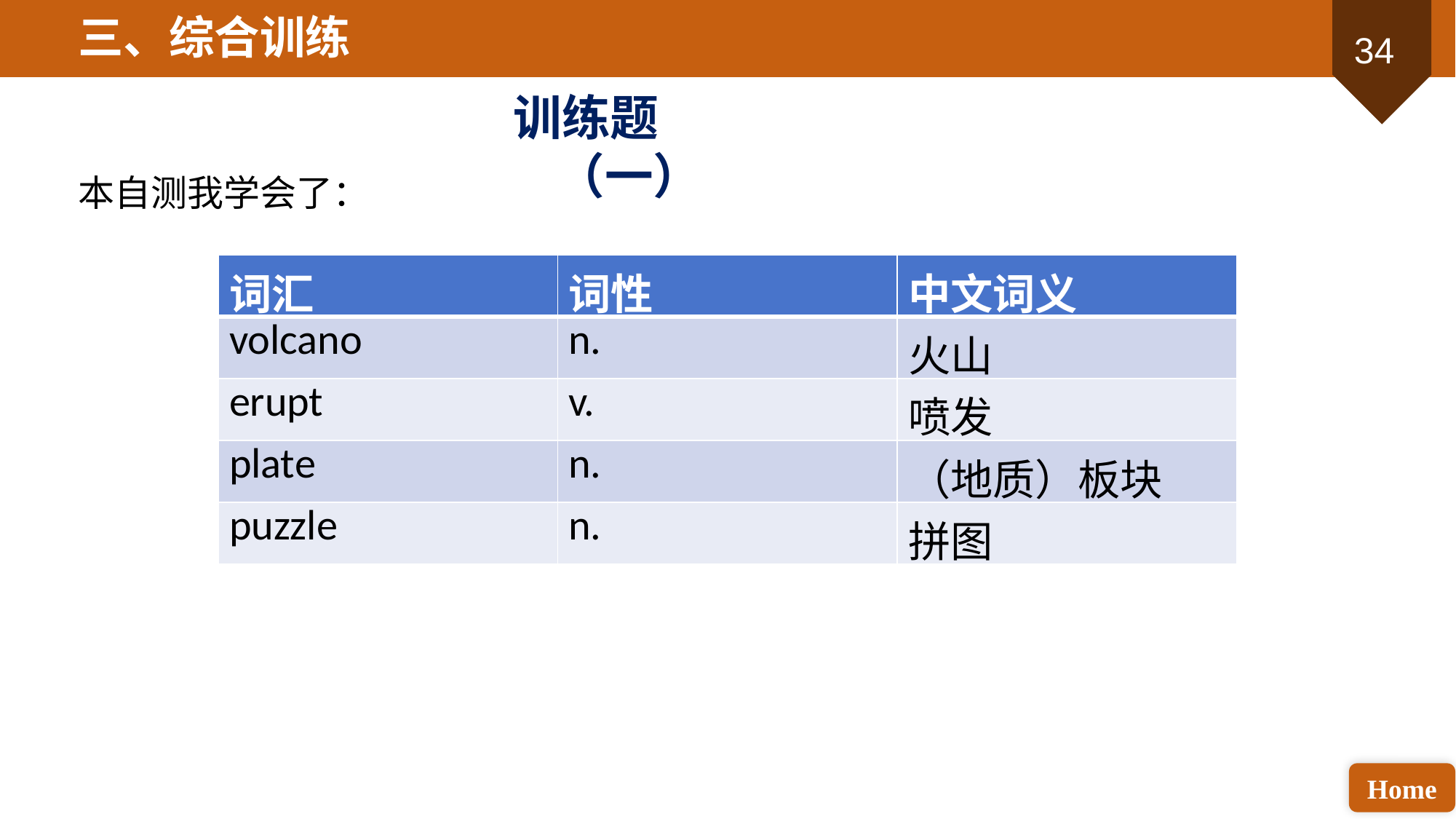

三、综合训练
训练题（一）
本自测我学会了：

| 词汇 | 词性 | 中文词义 |
| --- | --- | --- |
| volcano | n. | 火山 |
| erupt | v. | 喷发 |
| plate | n. | （地质）板块 |
| puzzle | n. | 拼图 |